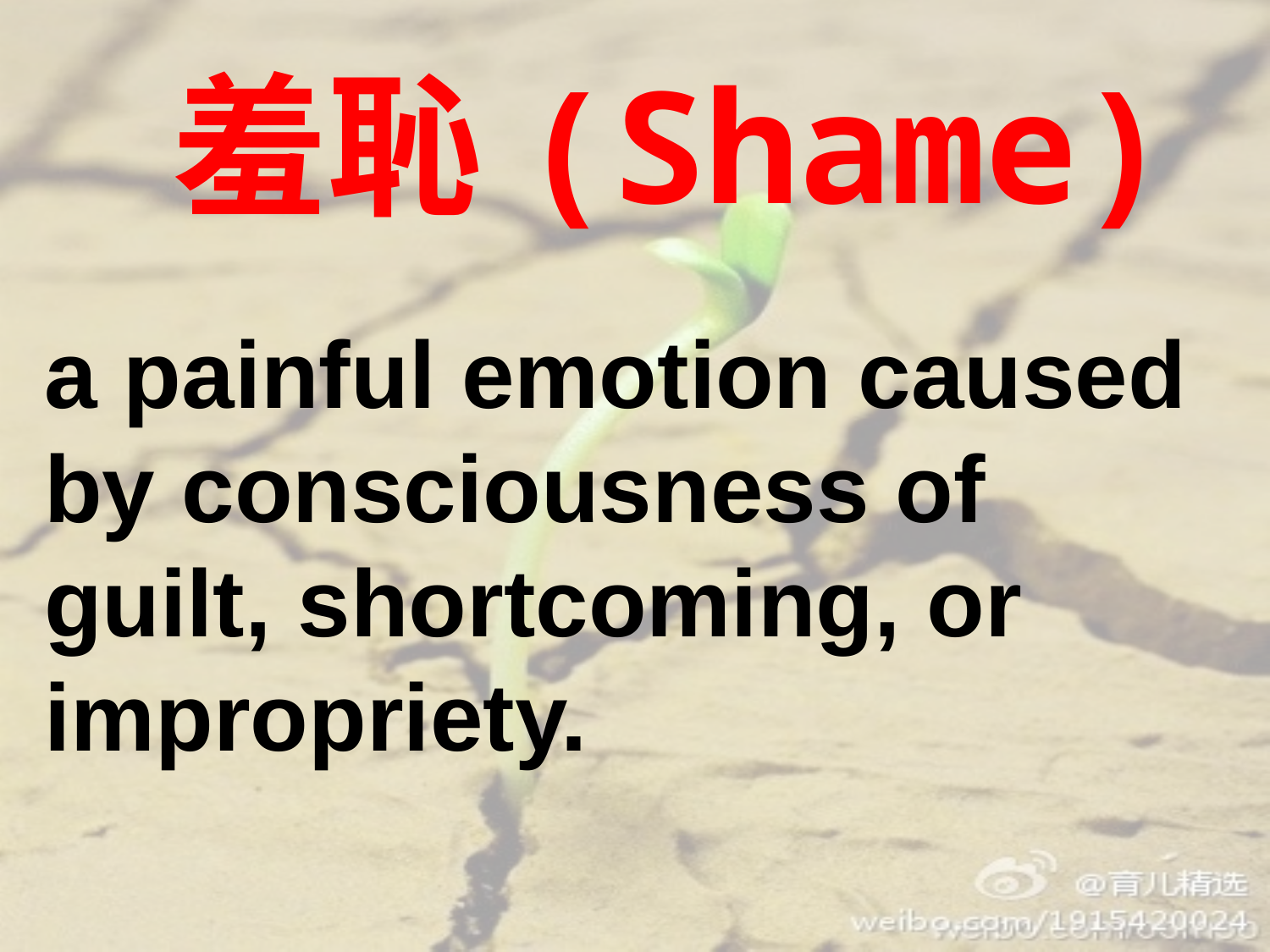

羞恥(Shame)
a painful emotion caused by consciousness of guilt, shortcoming, or impropriety.